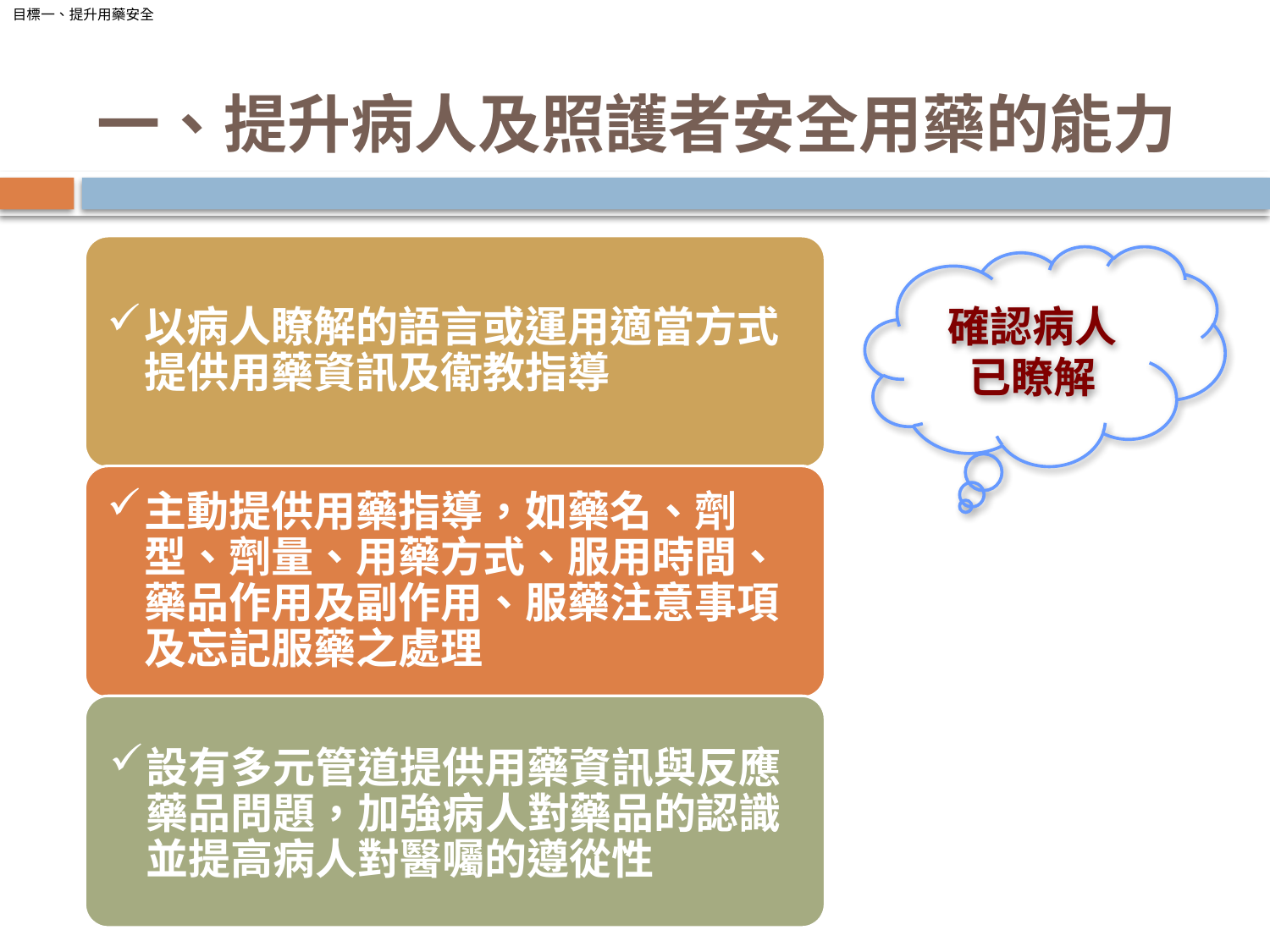

# 一、提升病人及照護者安全用藥的能力

以病人瞭解的語言或運用適當方式提供用藥資訊及衛教指導
確認病人已瞭解

主動提供用藥指導，如藥名、劑型、劑量、用藥方式、服用時間、藥品作用及副作用、服藥注意事項及忘記服藥之處理

設有多元管道提供用藥資訊與反應藥品問題，加強病人對藥品的認識並提高病人對醫囑的遵從性